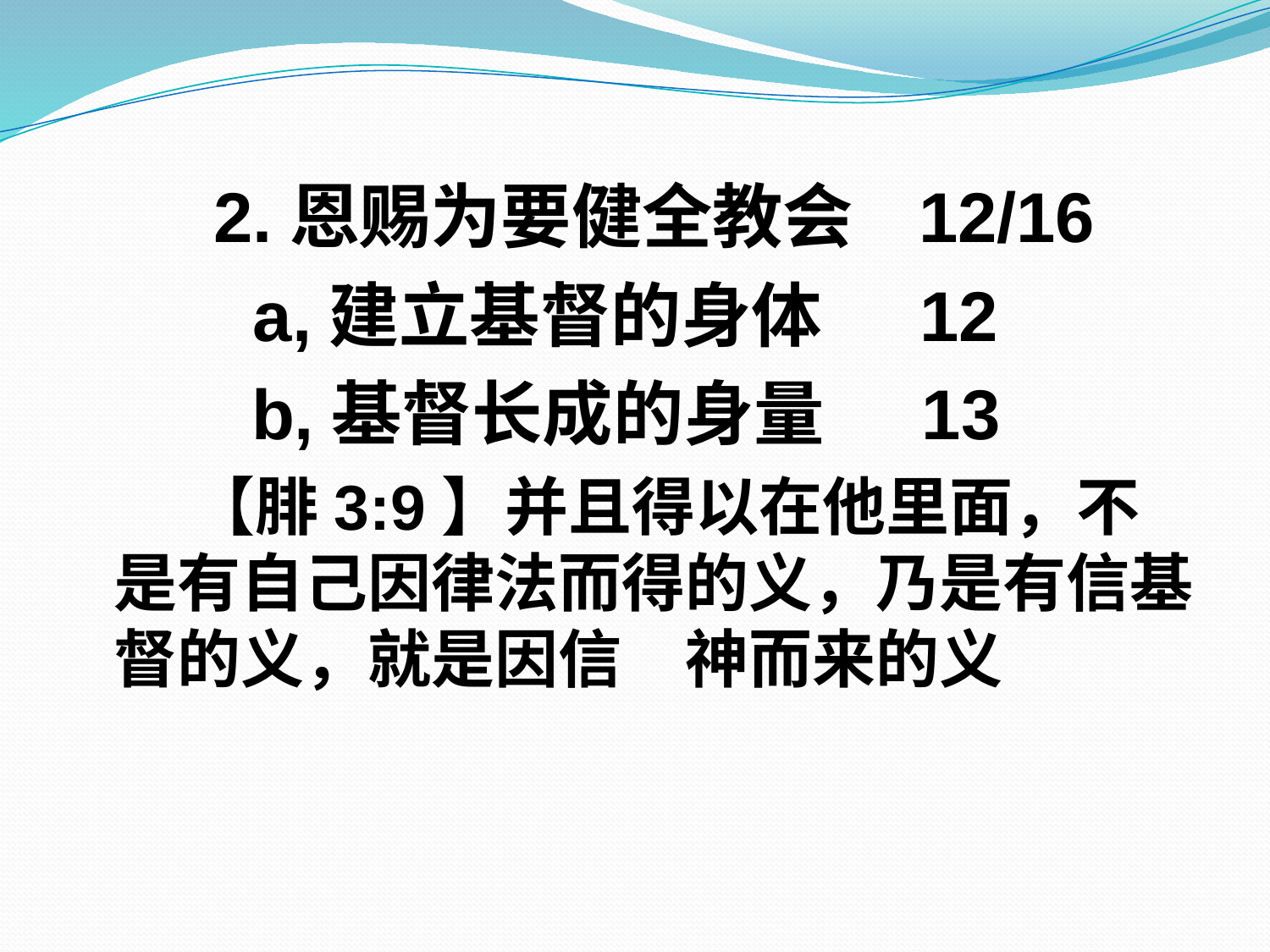

2.恩赐为要健全教会   12/16
         a,建立基督的身体     12
          b,基督长成的身量     13
       【腓3:9】并且得以在他里面，不是有自己因律法而得的义，乃是有信基督的义，就是因信　神而来的义